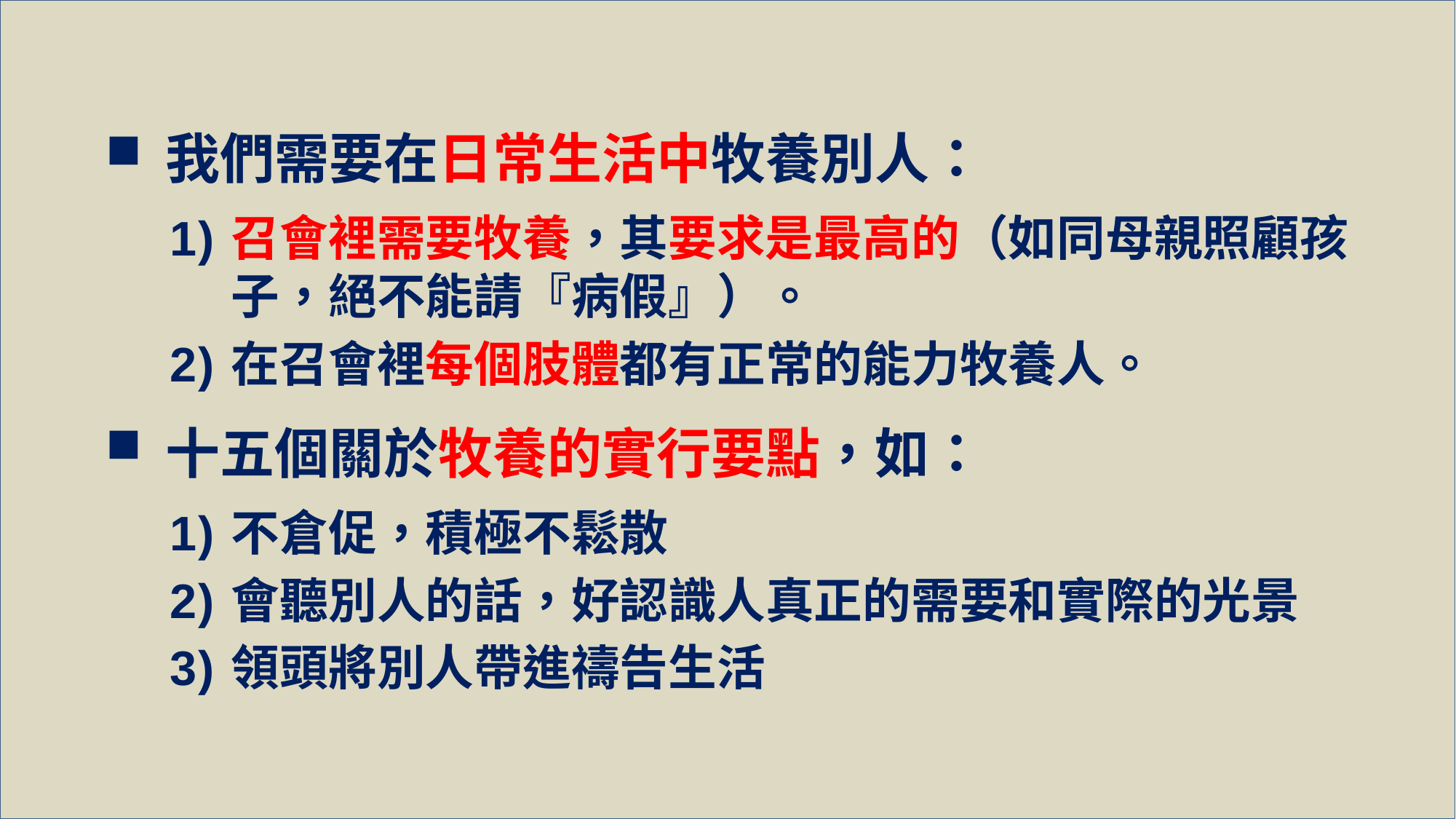

我們需要在日常生活中牧養別人：
召會裡需要牧養，其要求是最高的（如同母親照顧孩子，絕不能請『病假』）。
在召會裡每個肢體都有正常的能力牧養人。
 十五個關於牧養的實行要點，如：
不倉促，積極不鬆散
會聽別人的話，好認識人真正的需要和實際的光景
領頭將別人帶進禱告生活